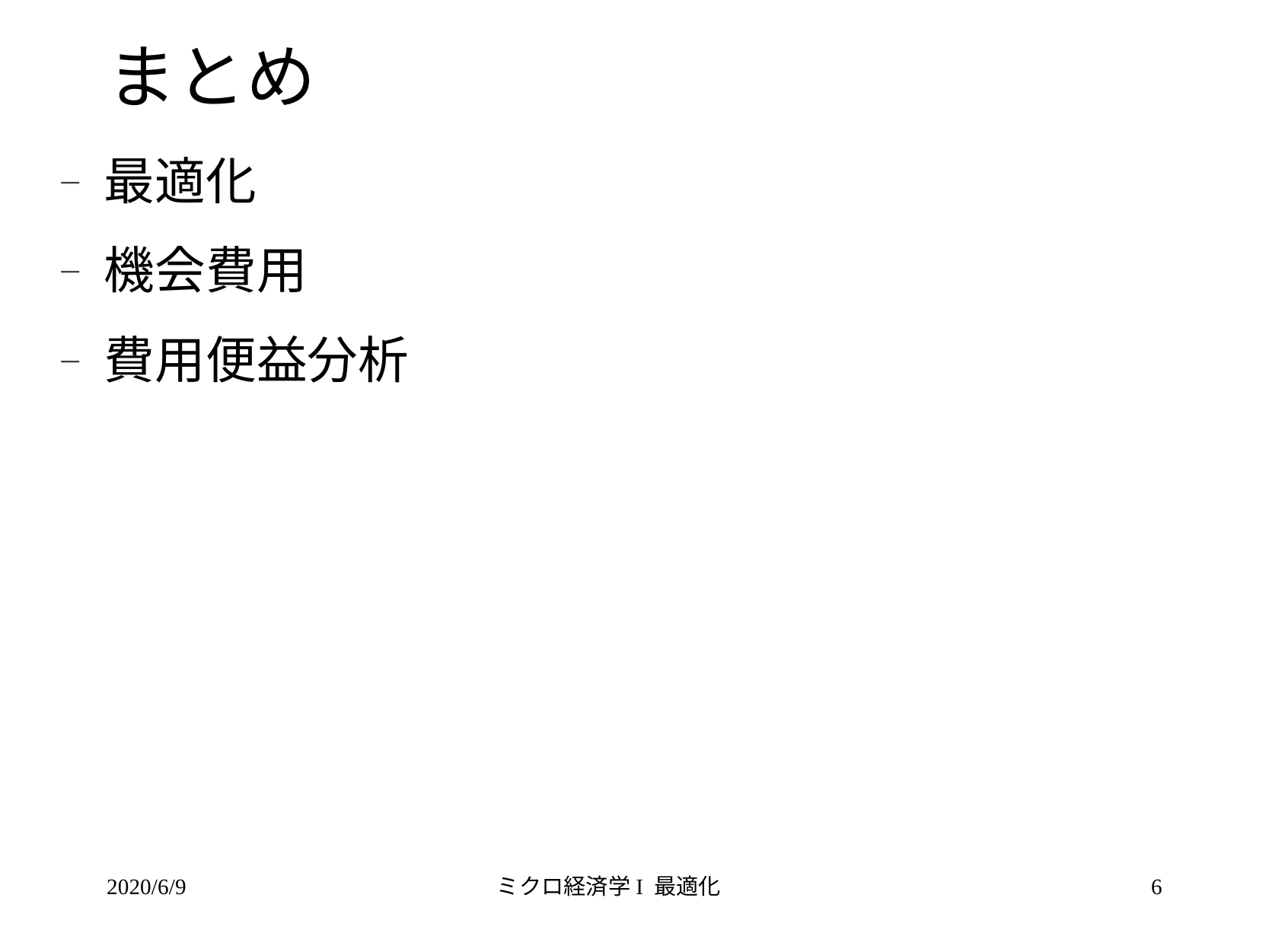

# まとめ
最適化
機会費用
費用便益分析
2020/6/9
ミクロ経済学I 最適化
6